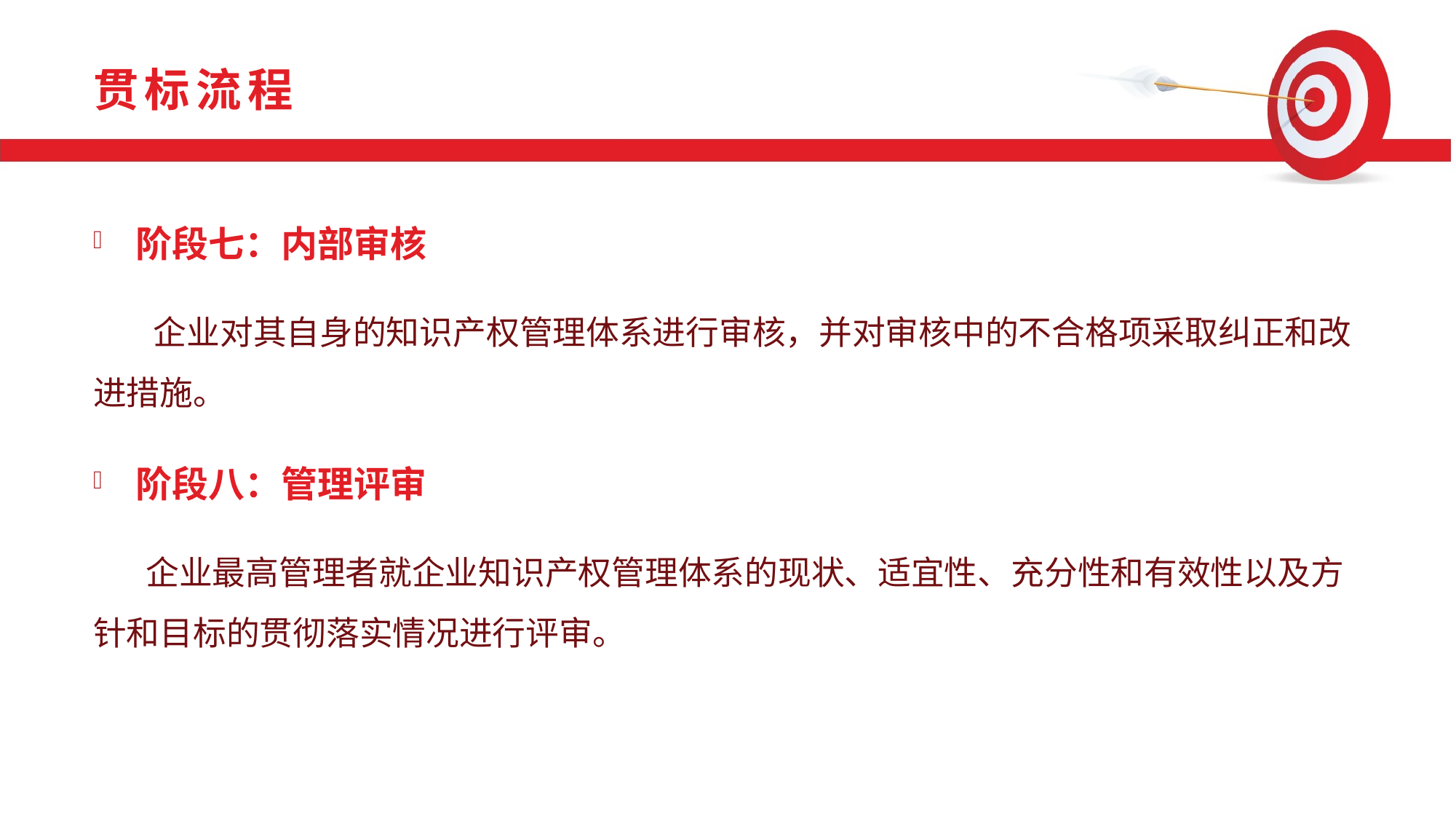

# 贯标流程
阶段七：内部审核
       企业对其自身的知识产权管理体系进行审核，并对审核中的不合格项采取纠正和改进措施。
阶段八：管理评审
      企业最高管理者就企业知识产权管理体系的现状、适宜性、充分性和有效性以及方针和目标的贯彻落实情况进行评审。